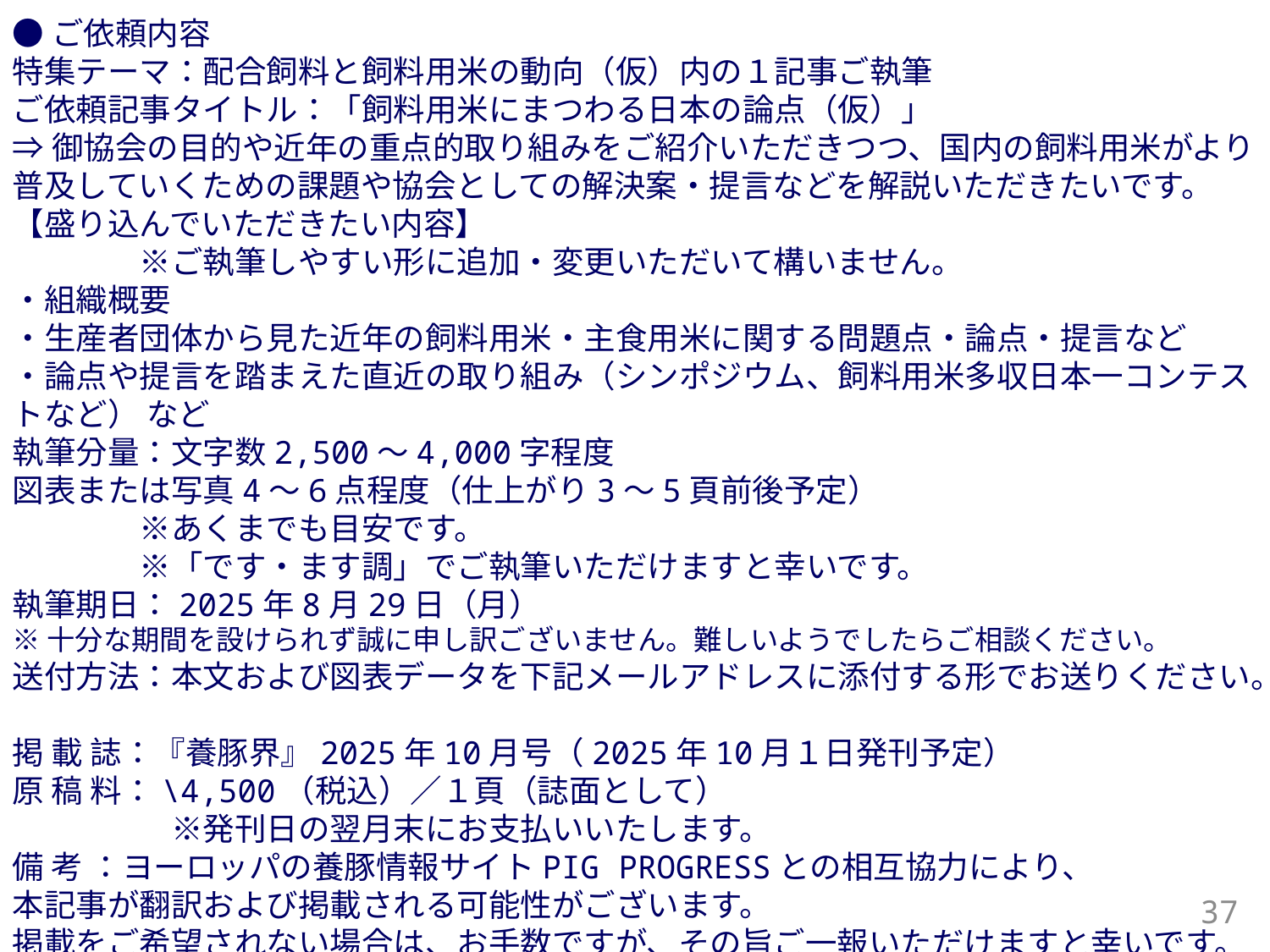

●ご依頼内容
特集テーマ：配合飼料と飼料用米の動向（仮）内の１記事ご執筆
ご依頼記事タイトル：「飼料用米にまつわる日本の論点（仮）」
⇒御協会の目的や近年の重点的取り組みをご紹介いただきつつ、国内の飼料用米がより普及していくための課題や協会としての解決案・提言などを解説いただきたいです。
【盛り込んでいただきたい内容】
　　　　※ご執筆しやすい形に追加・変更いただいて構いません。
・組織概要
・生産者団体から見た近年の飼料用米・主食用米に関する問題点・論点・提言など
・論点や提言を踏まえた直近の取り組み（シンポジウム、飼料用米多収日本一コンテストなど） など
執筆分量：文字数2,500～4,000字程度
図表または写真4～6点程度（仕上がり3～5頁前後予定）
　　　　※あくまでも目安です。
　　　　※「です・ます調」でご執筆いただけますと幸いです。
執筆期日：2025年8月29日（月）
※十分な期間を設けられず誠に申し訳ございません。難しいようでしたらご相談ください。
送付方法：本文および図表データを下記メールアドレスに添付する形でお送りください。
掲 載 誌：『養豚界』2025年10月号（2025年10月１日発刊予定）
原 稿 料：\4,500（税込）／１頁（誌面として）
　　　　　※発刊日の翌月末にお支払いいたします。
備 考 ：ヨーロッパの養豚情報サイトPIG PROGRESSとの相互協力により、
本記事が翻訳および掲載される可能性がございます。
掲載をご希望されない場合は、お手数ですが、その旨ご一報いただけますと幸いです。
37